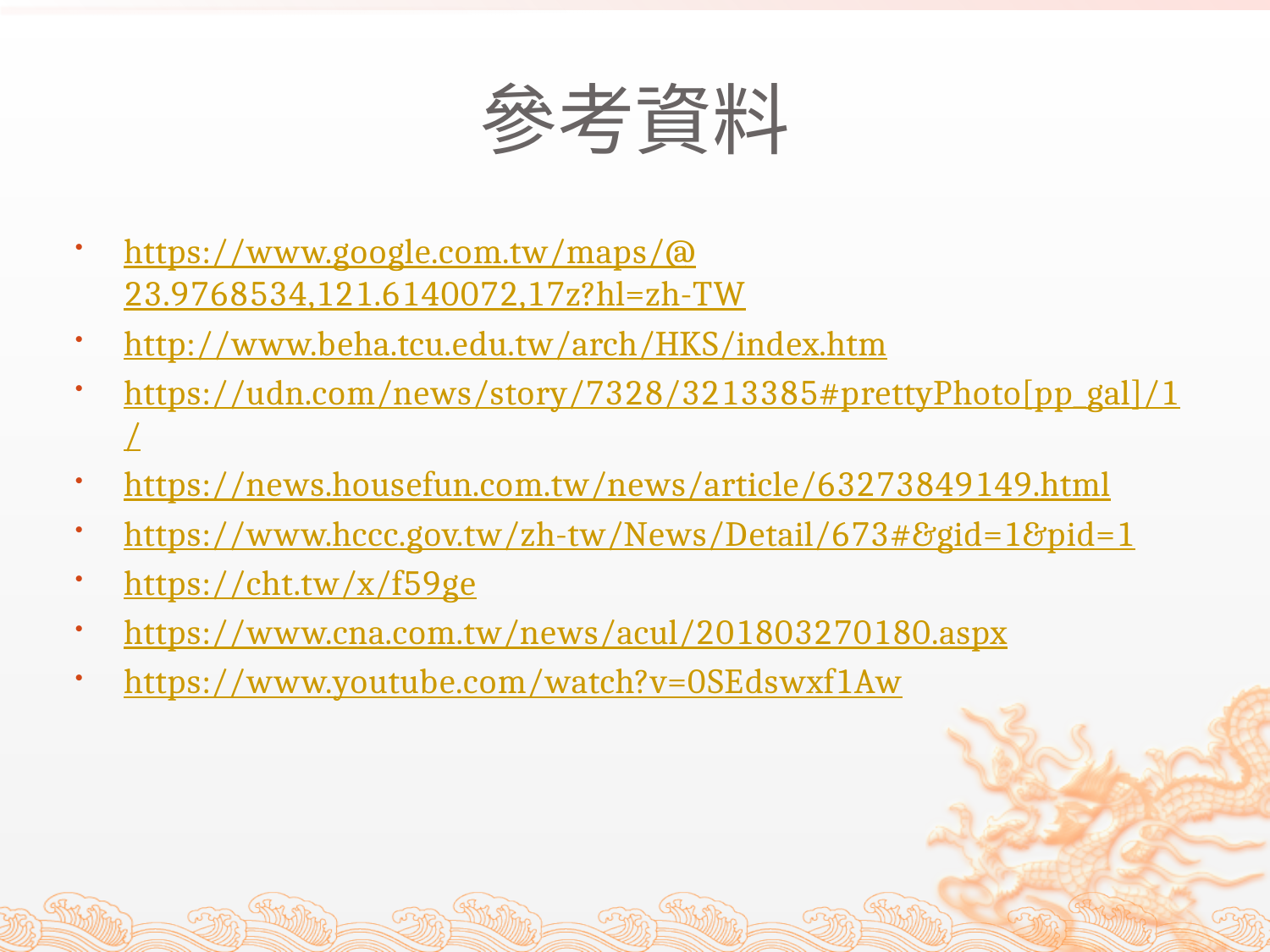

# 參考資料
https://www.google.com.tw/maps/@23.9768534,121.6140072,17z?hl=zh-TW
http://www.beha.tcu.edu.tw/arch/HKS/index.htm
https://udn.com/news/story/7328/3213385#prettyPhoto[pp_gal]/1/
https://news.housefun.com.tw/news/article/63273849149.html
https://www.hccc.gov.tw/zh-tw/News/Detail/673#&gid=1&pid=1
https://cht.tw/x/f59ge
https://www.cna.com.tw/news/acul/201803270180.aspx
https://www.youtube.com/watch?v=0SEdswxf1Aw